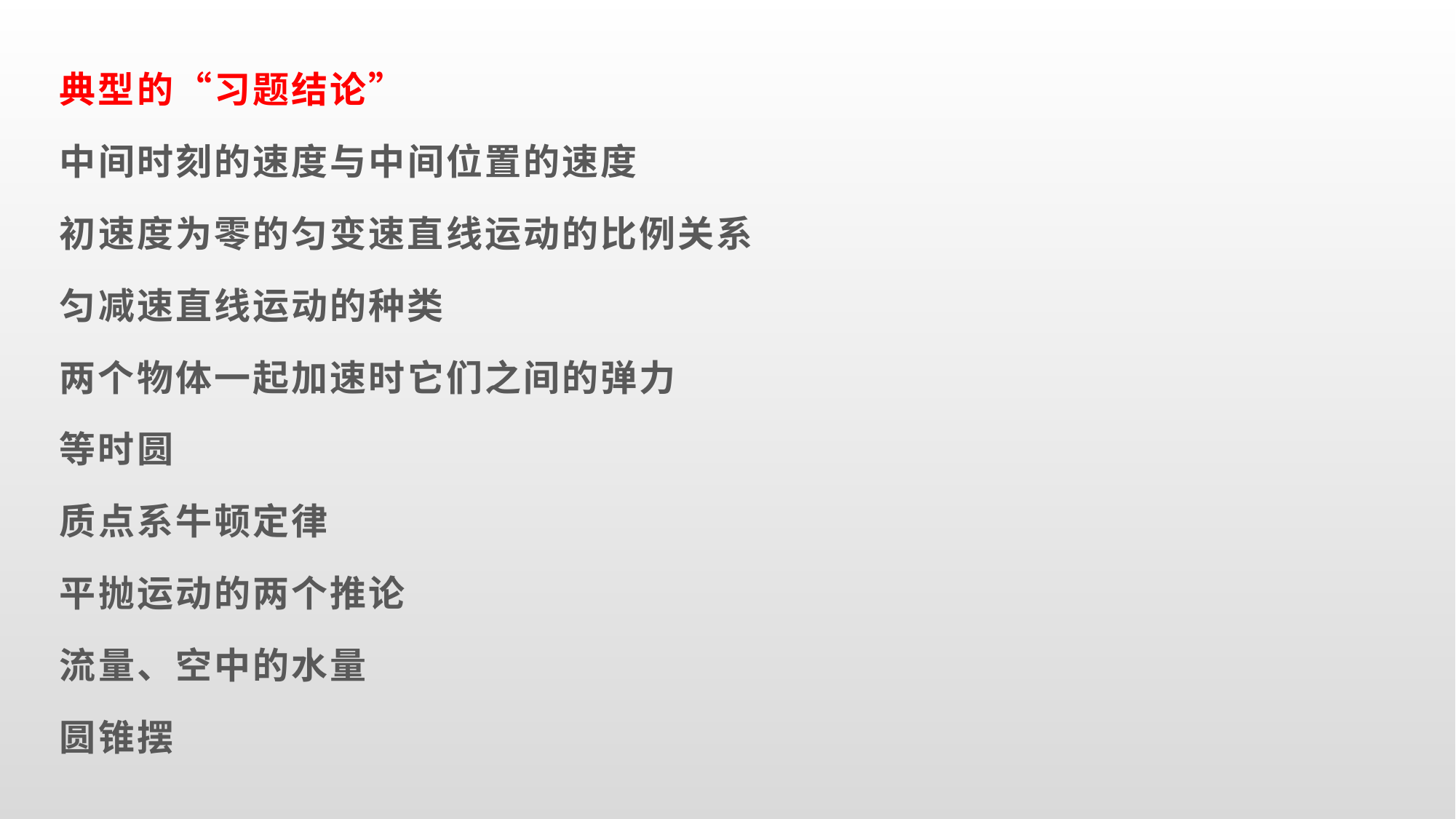

典型的“习题结论”
中间时刻的速度与中间位置的速度
初速度为零的匀变速直线运动的比例关系
匀减速直线运动的种类
两个物体一起加速时它们之间的弹力
等时圆
质点系牛顿定律
平抛运动的两个推论
流量、空中的水量
圆锥摆